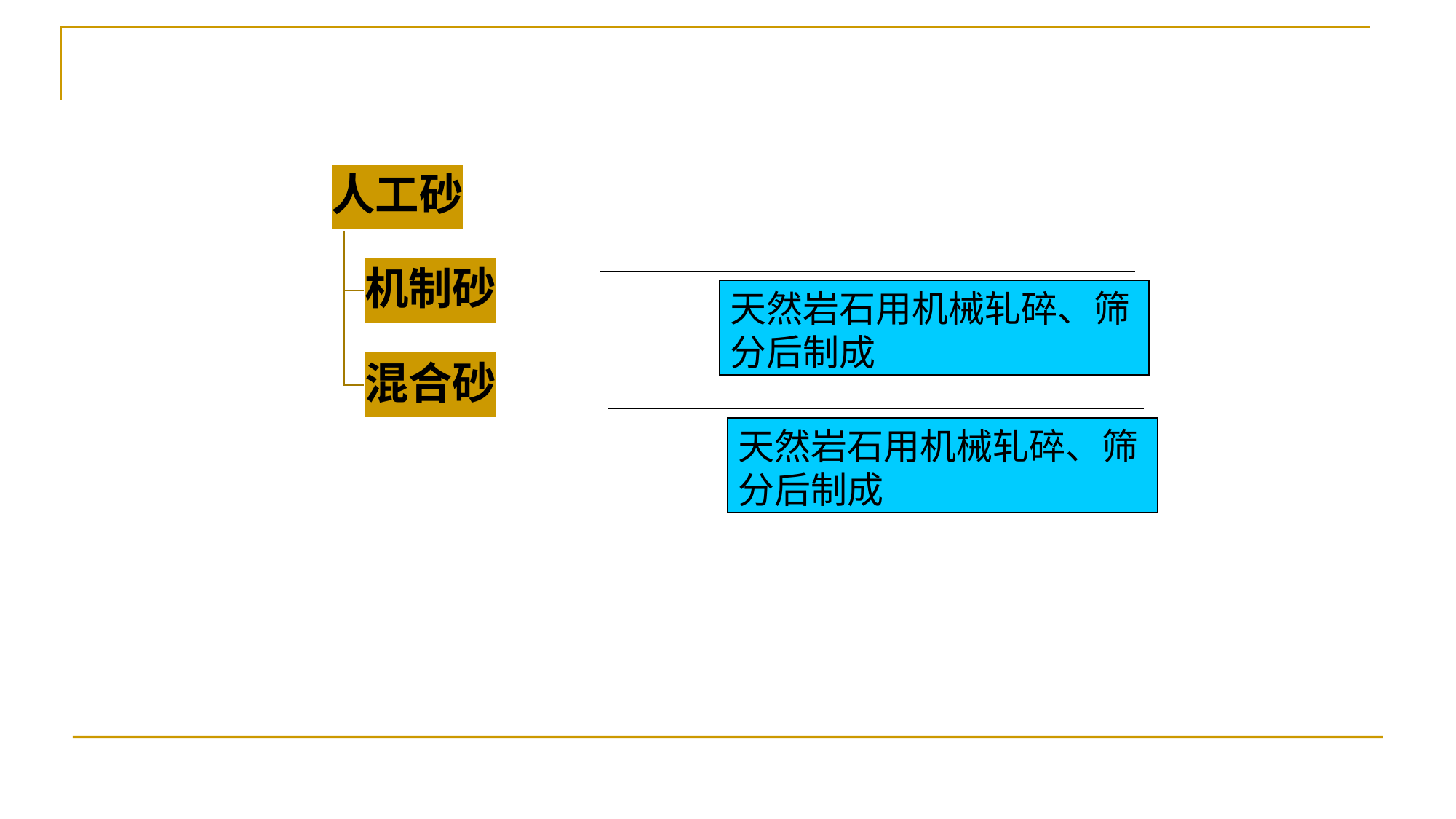

人工砂
机制砂
混合砂
天然岩石用机械轧碎、筛分后制成
天然岩石用机械轧碎、筛分后制成